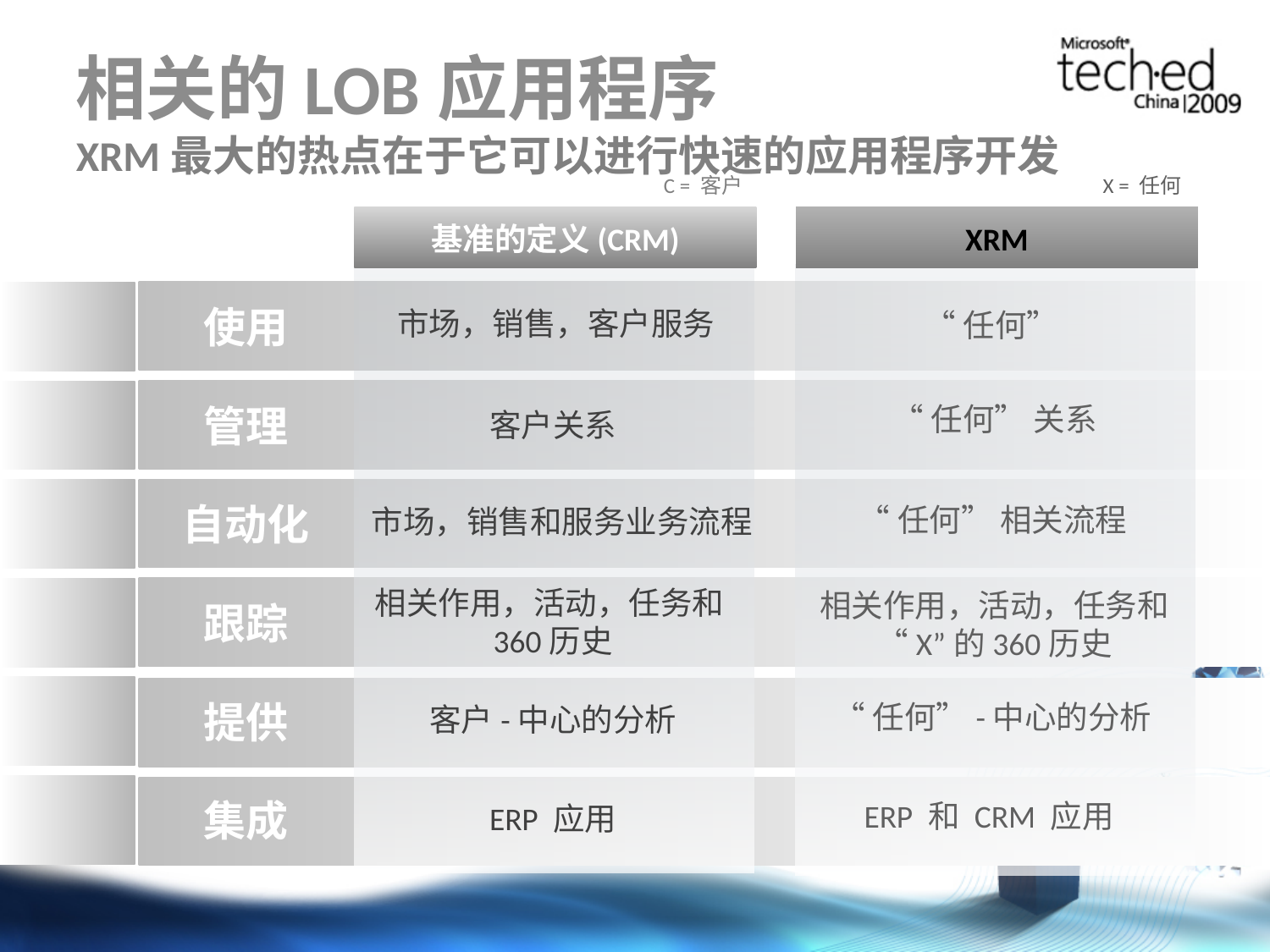

# 相关的LOB应用程序 XRM最大的热点在于它可以进行快速的应用程序开发
C = 客户
X = 任何
基准的定义(CRM)
XRM

使用

市场，销售，客户服务
“任何”

管理

“任何” 关系
客户关系

自动化

“任何” 相关流程
市场，销售和服务业务流程
相关作用，活动，任务和360历史

跟踪

相关作用，活动，任务和“X”的360历史

提供

“任何”-中心的分析
客户-中心的分析
集成

ERP 和 CRM 应用
ERP 应用